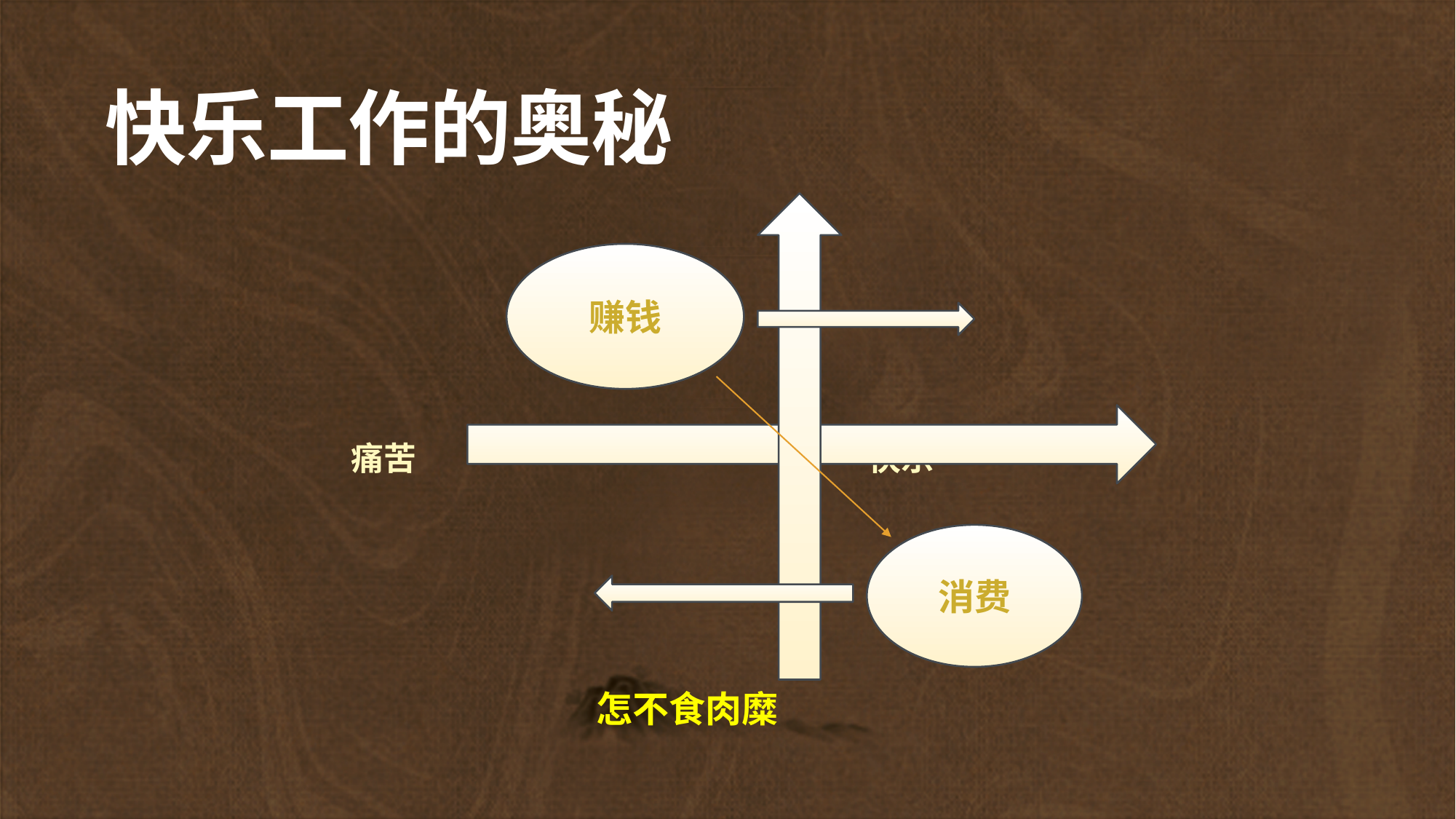

# 快乐工作的奥秘

    痛苦                                                                   			快乐

赚钱

消费

怎不食肉糜